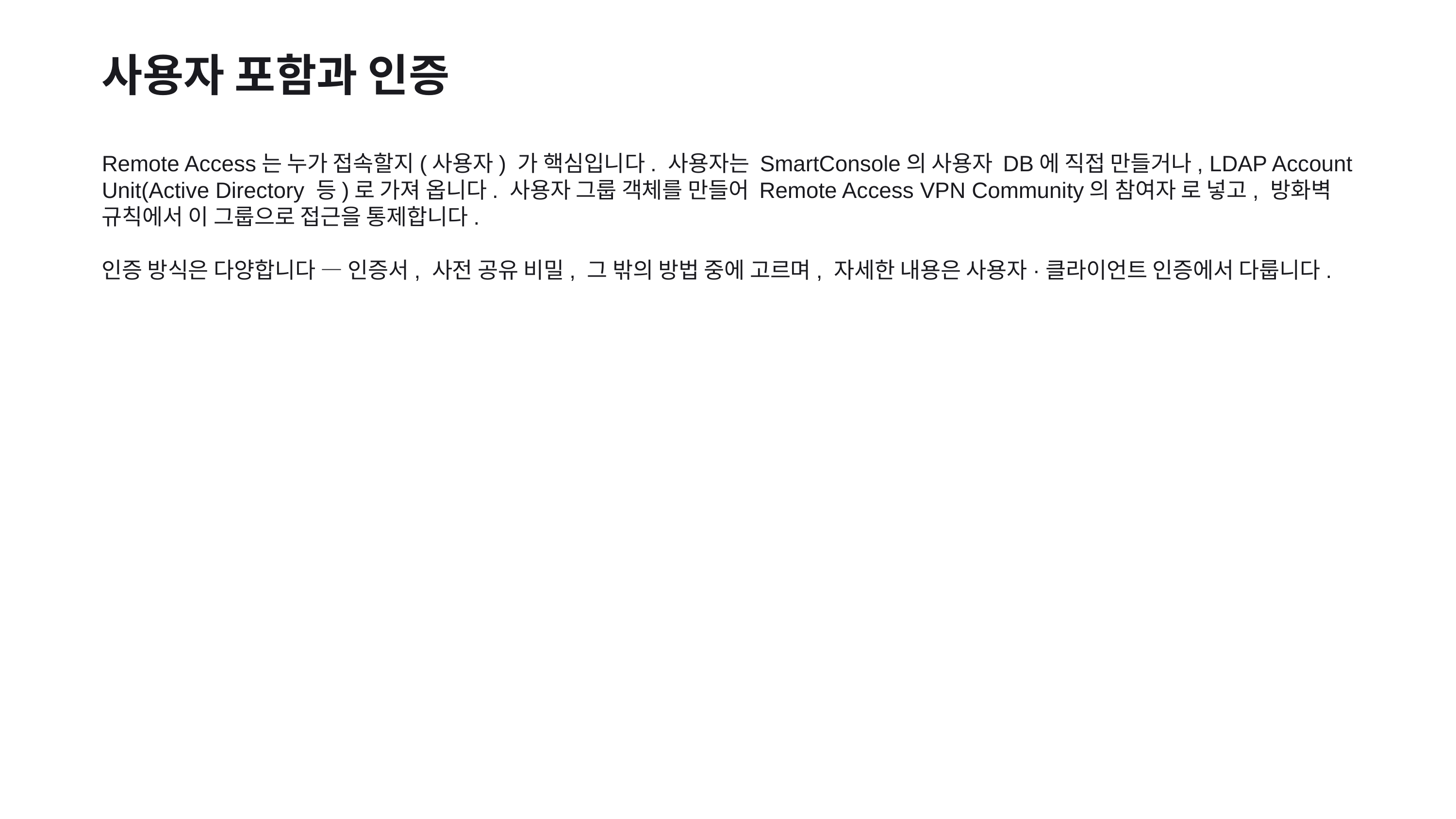

사용자 포함과 인증
Remote Access는 누가 접속할지(사용자) 가 핵심입니다. 사용자는 SmartConsole의 사용자 DB에 직접 만들거나, LDAP Account Unit(Active Directory 등)로 가져 옵니다. 사용자 그룹 객체를 만들어 Remote Access VPN Community의 참여자 로 넣고, 방화벽 규칙에서 이 그룹으로 접근을 통제합니다.

인증 방식은 다양합니다 — 인증서, 사전 공유 비밀, 그 밖의 방법 중에 고르며, 자세한 내용은 사용자·클라이언트 인증에서 다룹니다.